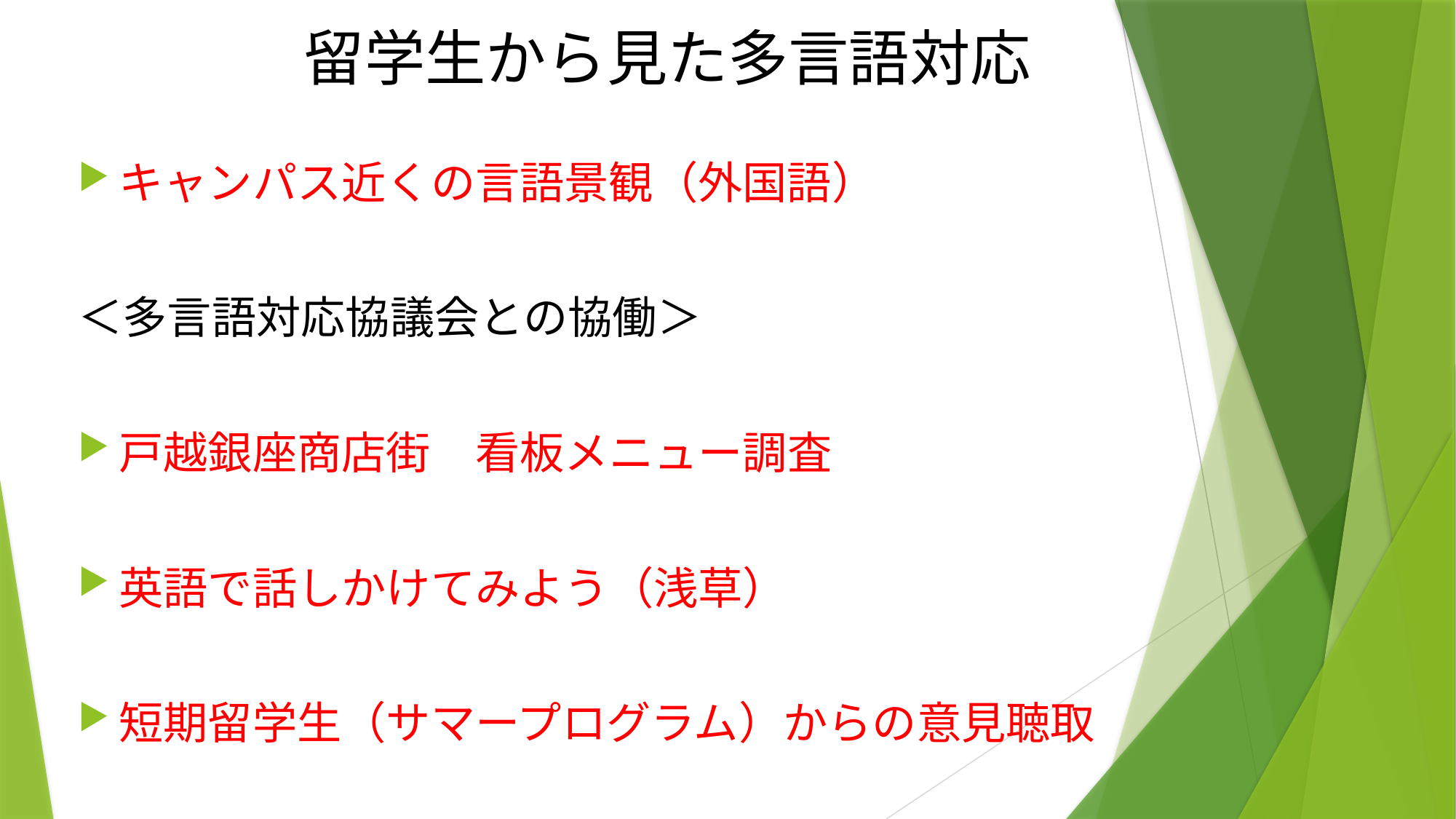

# 留学生から見た多言語対応
キャンパス近くの言語景観（外国語）

＜多言語対応協議会との協働＞

戸越銀座商店街　看板メニュー調査

英語で話しかけてみよう（浅草）

短期留学生（サマープログラム）からの意見聴取